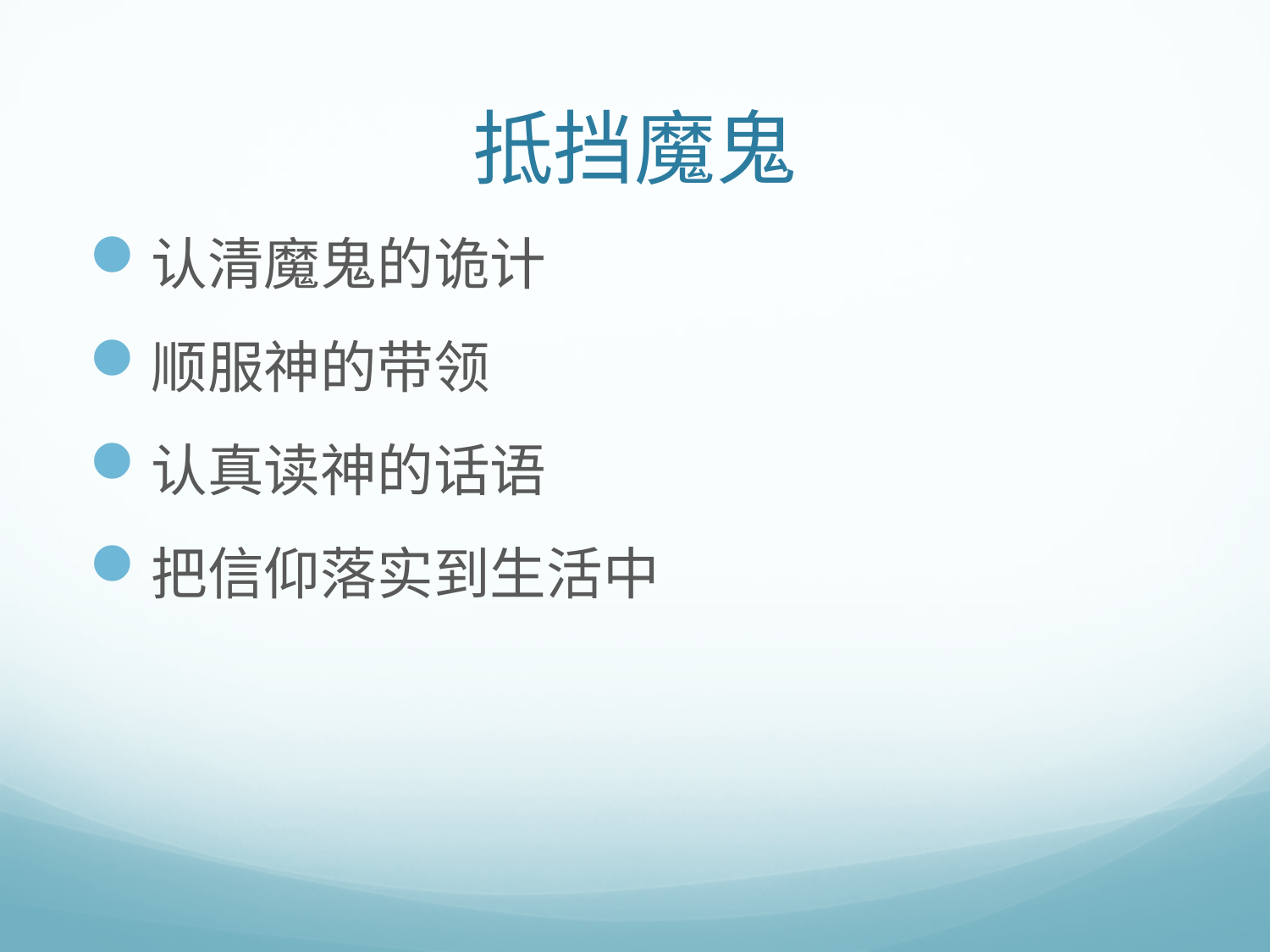

# 抵挡魔鬼
认清魔鬼的诡计
顺服神的带领
认真读神的话语
把信仰落实到生活中